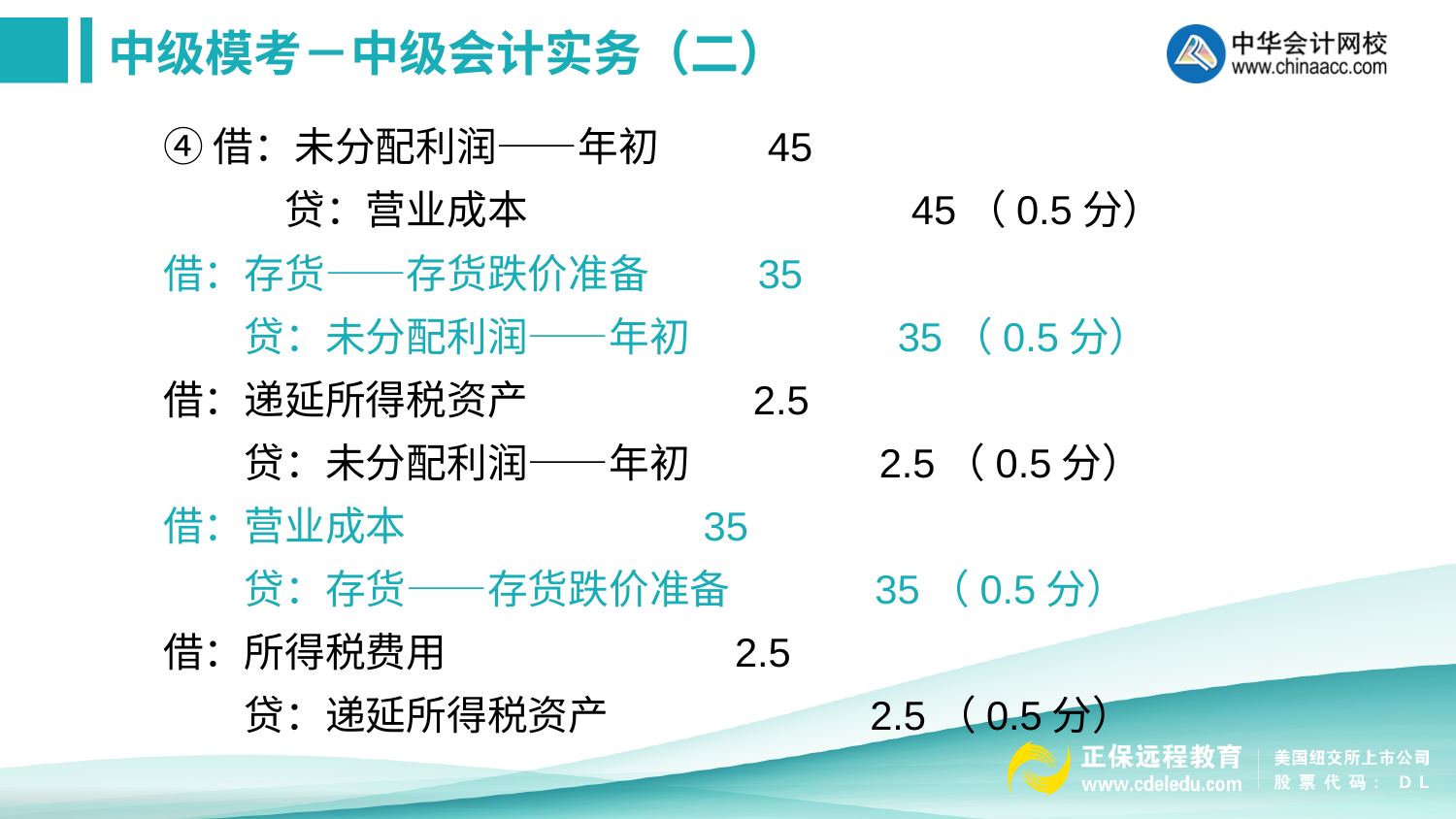

④借：未分配利润——年初           45
　　　贷：营业成本　　　　　　　　　 45（0.5分）
借：存货——存货跌价准备           35
　　贷：未分配利润——年初 　　　　   35（0.5分）
借：递延所得税资产                        2.5
　　贷：未分配利润——年初                    2.5（0.5分）
借：营业成本                                35
　　贷：存货——存货跌价准备               35（0.5分）
借：所得税费用                               2.5
　　贷：递延所得税资产                            2.5（0.5分）